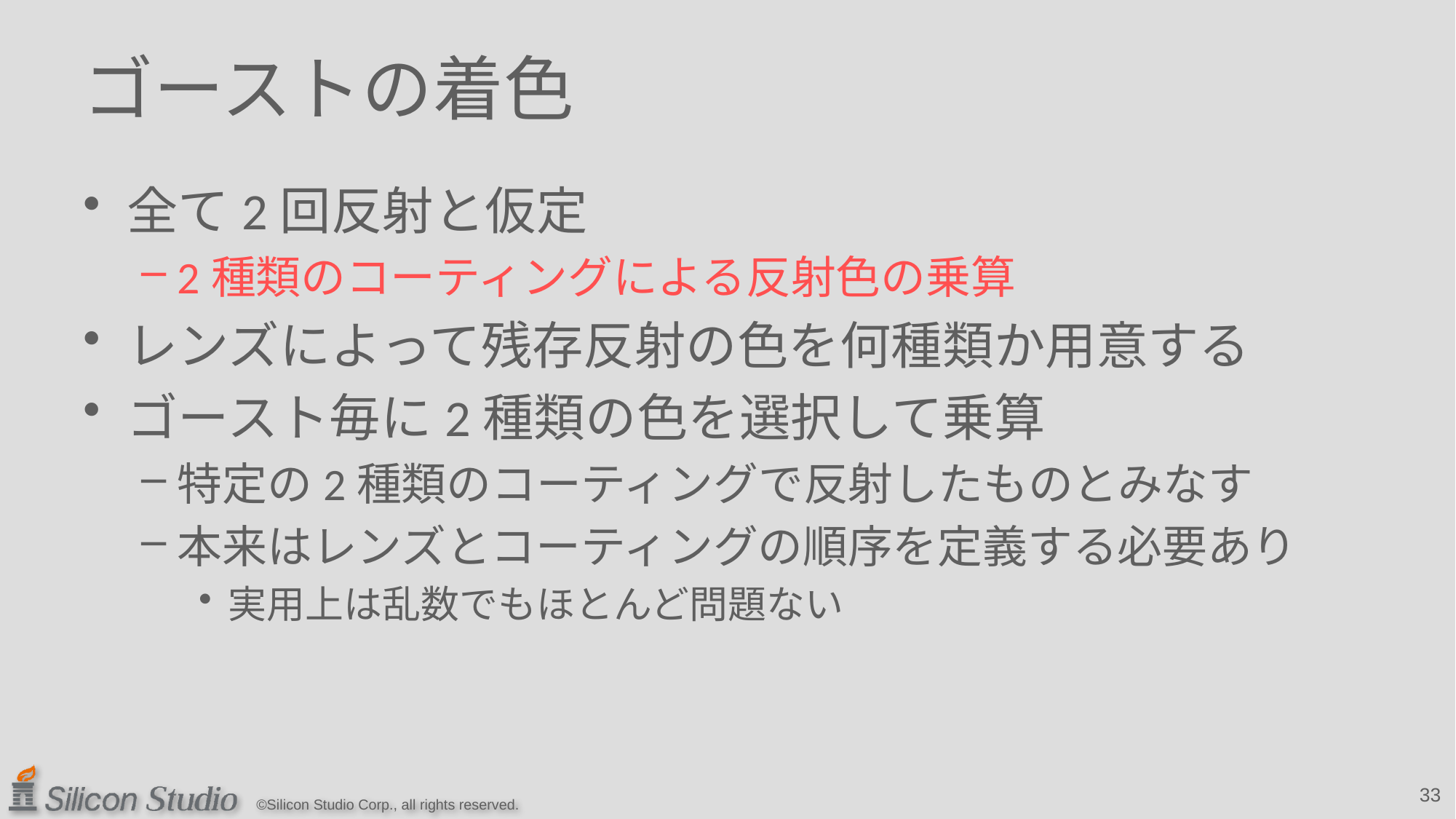

# ゴーストの着色
全て2回反射と仮定
2種類のコーティングによる反射色の乗算
レンズによって残存反射の色を何種類か用意する
ゴースト毎に2種類の色を選択して乗算
特定の2種類のコーティングで反射したものとみなす
本来はレンズとコーティングの順序を定義する必要あり
実用上は乱数でもほとんど問題ない
33